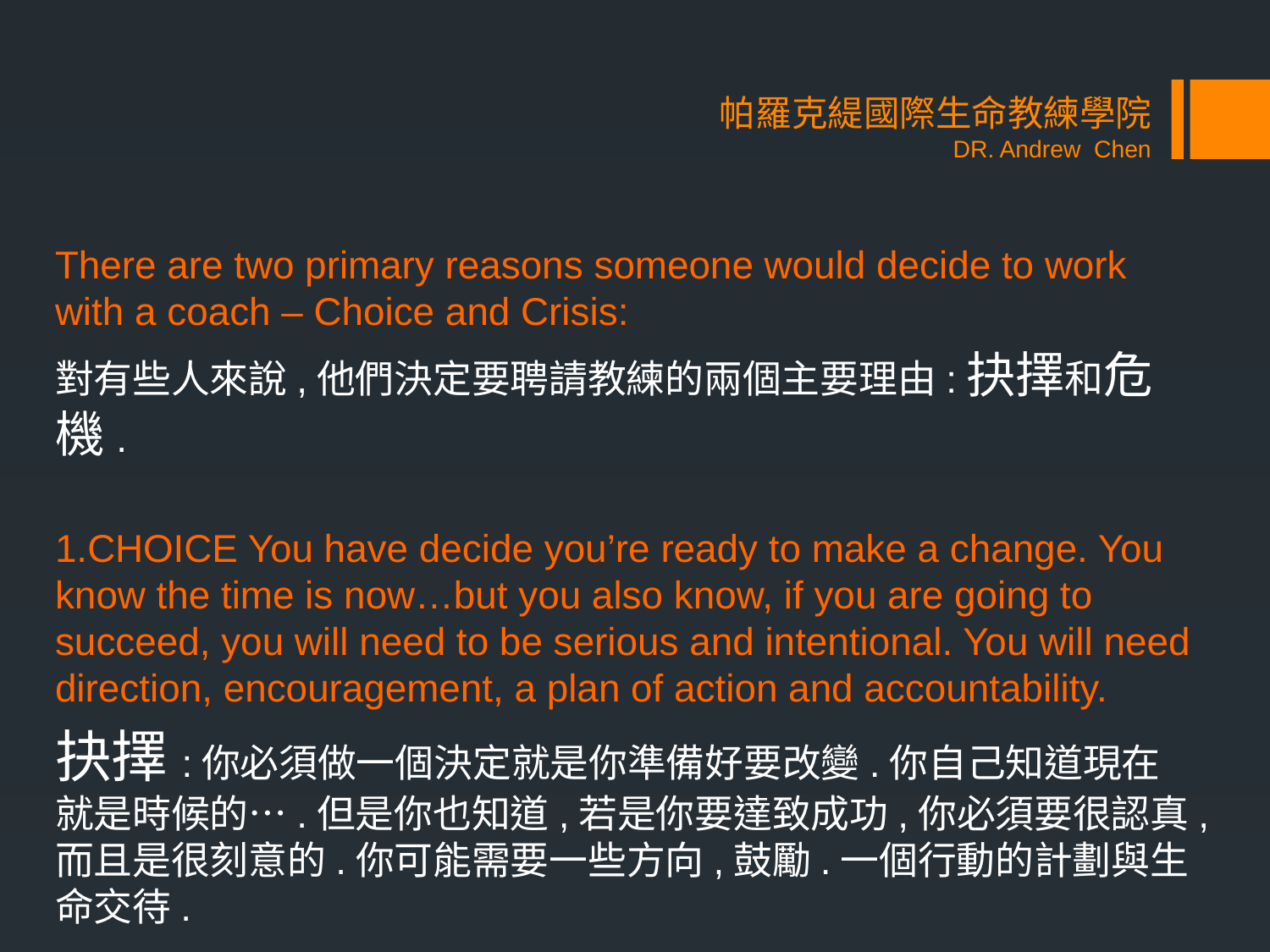

帕羅克緹國際生命教練學院
DR. Andrew  Chen

There are two primary reasons someone would decide to work with a coach – Choice and Crisis:
對有些人來說,他們決定要聘請教練的兩個主要理由:抉擇和危機.

1.CHOICE You have decide you’re ready to make a change. You know the time is now…but you also know, if you are going to succeed, you will need to be serious and intentional. You will need direction, encouragement, a plan of action and accountability.
抉擇:你必須做一個決定就是你準備好要改變.你自己知道現在就是時候的….但是你也知道,若是你要達致成功,你必須要很認真,而且是很刻意的.你可能需要一些方向,鼓勵.一個行動的計劃與生命交待.